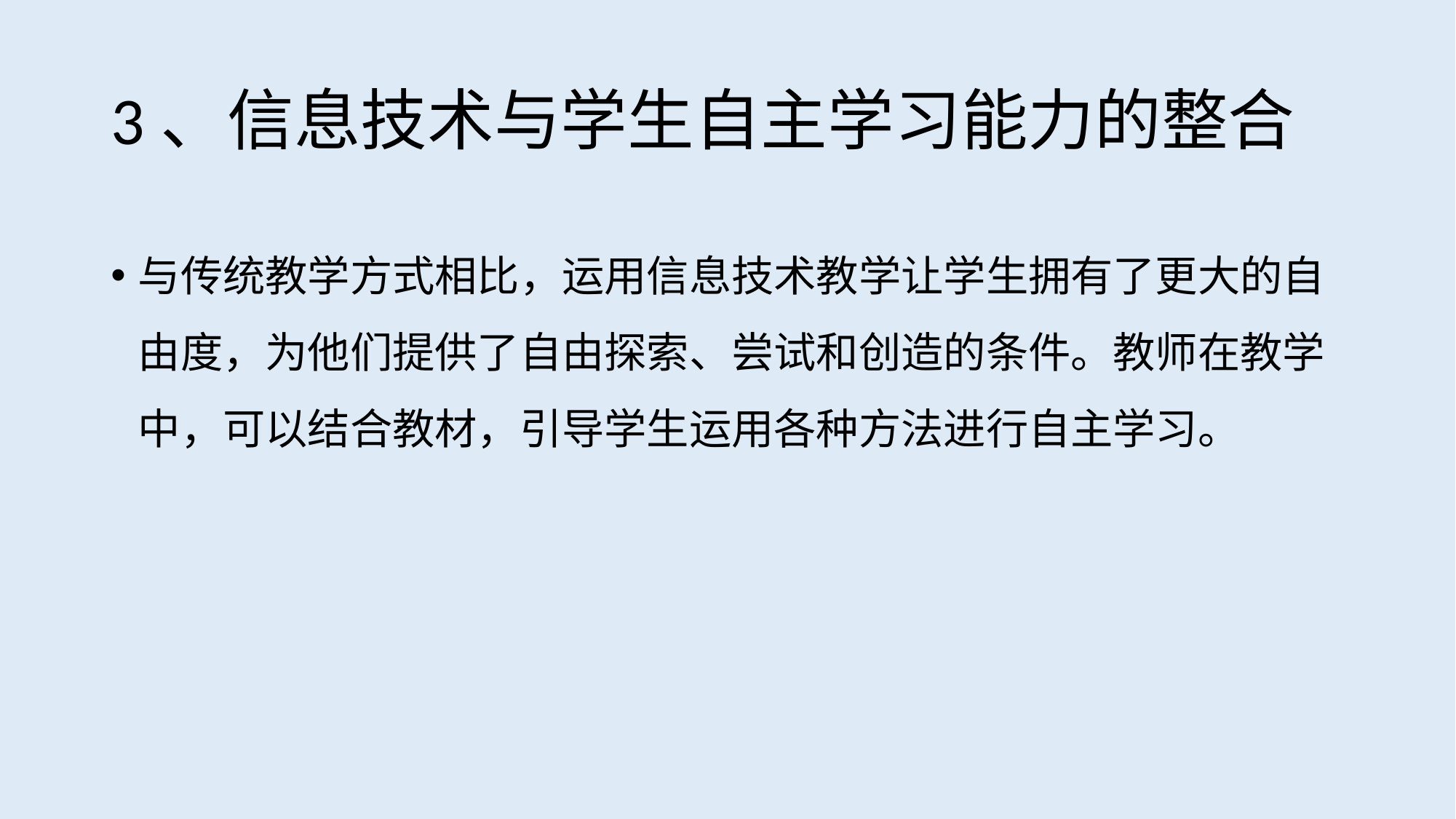

# 3、信息技术与学生自主学习能力的整合
与传统教学方式相比，运用信息技术教学让学生拥有了更大的自由度，为他们提供了自由探索、尝试和创造的条件。教师在教学中，可以结合教材，引导学生运用各种方法进行自主学习。